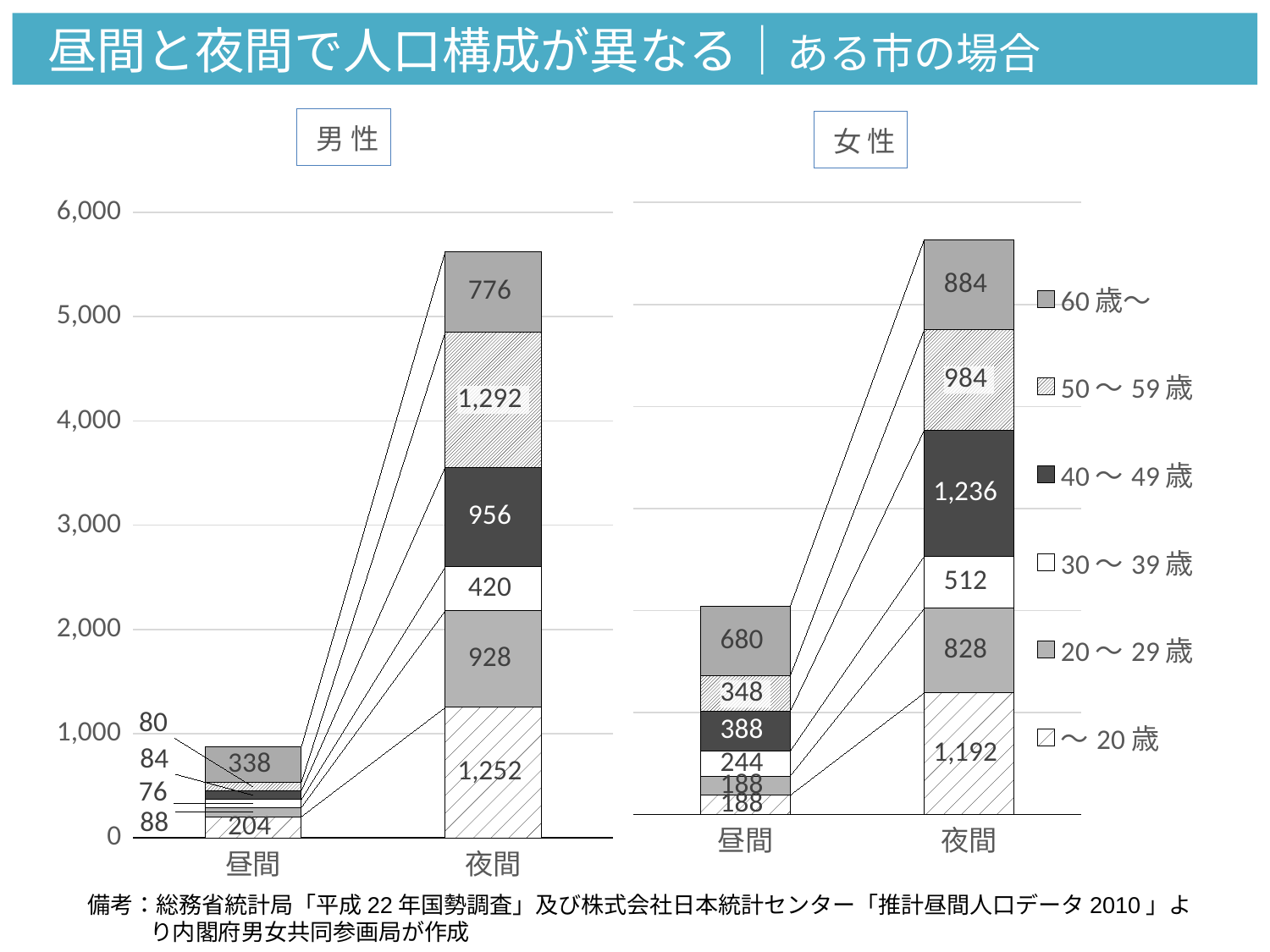

昼間と夜間で人口構成が異なる｜ある市の場合

### Chart:  男 性

| Category | ～20歳 | 20～29歳 | 30～39歳 | 40～49歳 | 50～59歳 | 60歳～ |
|---|---|---|---|---|---|---|
| 昼間 | 204.0 | 88.0 | 76.0 | 84.0 | 80.0 | 338.0 |
| 夜間 | 1252.0 | 928.0 | 420.0 | 956.0 | 1292.0 | 776.0 |

### Chart:  女 性

| Category | ～20歳 | 20～29歳 | 30～39歳 | 40～49歳 | 50～59歳 | 60歳～ |
|---|---|---|---|---|---|---|
| 昼間 | 188.0 | 188.0 | 244.0 | 388.0 | 348.0 | 680.0 |
| 夜間 | 1192.0 | 828.0 | 512.0 | 1236.0 | 984.0 | 884.0 |
備考：総務省統計局「平成22年国勢調査」及び株式会社日本統計センター「推計昼間人口データ2010」より内閣府男女共同参画局が作成